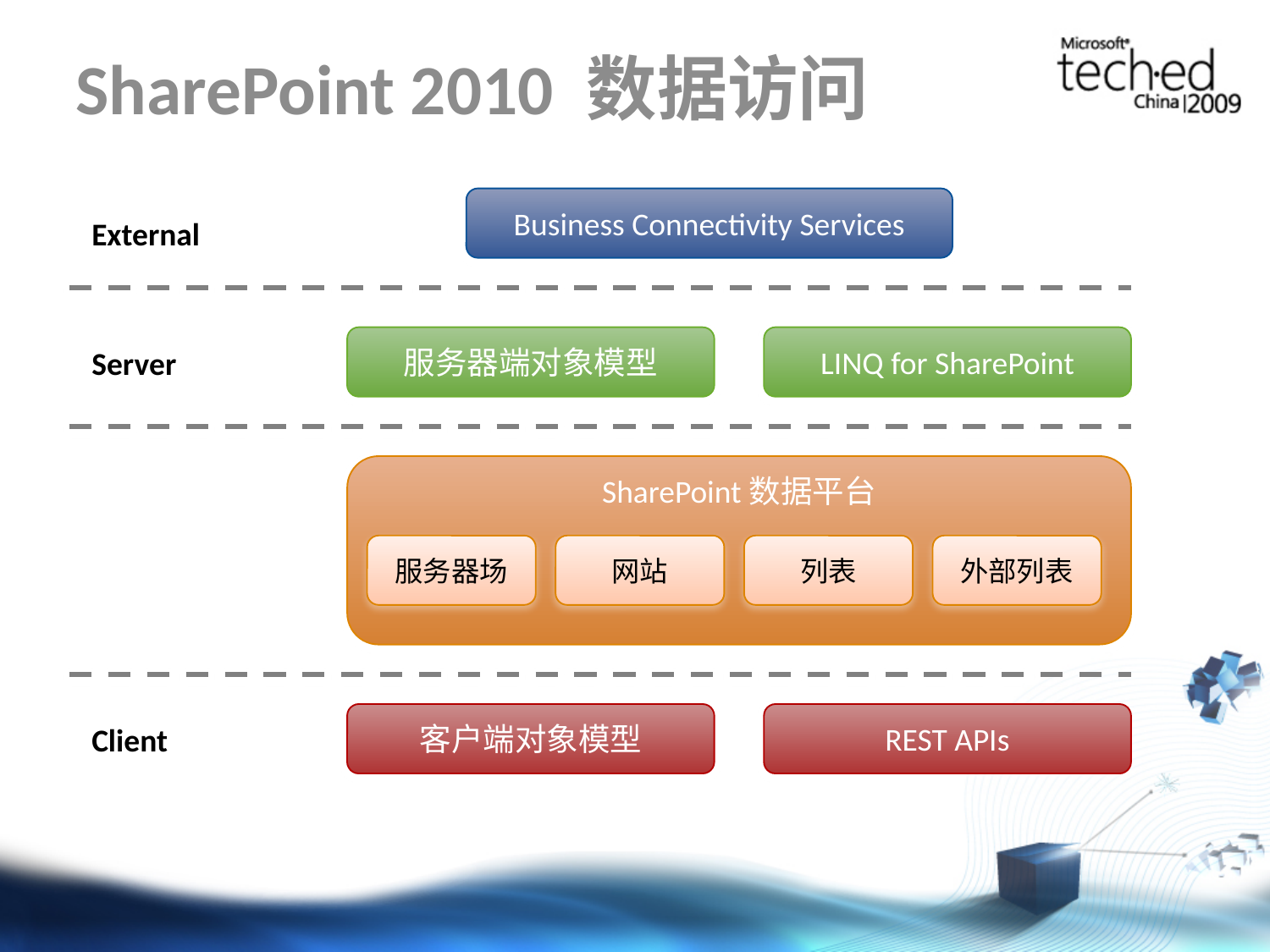

# SharePoint 2010 数据访问
Business Connectivity Services
External
服务器端对象模型
LINQ for SharePoint
Server
SharePoint数据平台
服务器场
网站
列表
外部列表
客户端对象模型
REST APIs
Client